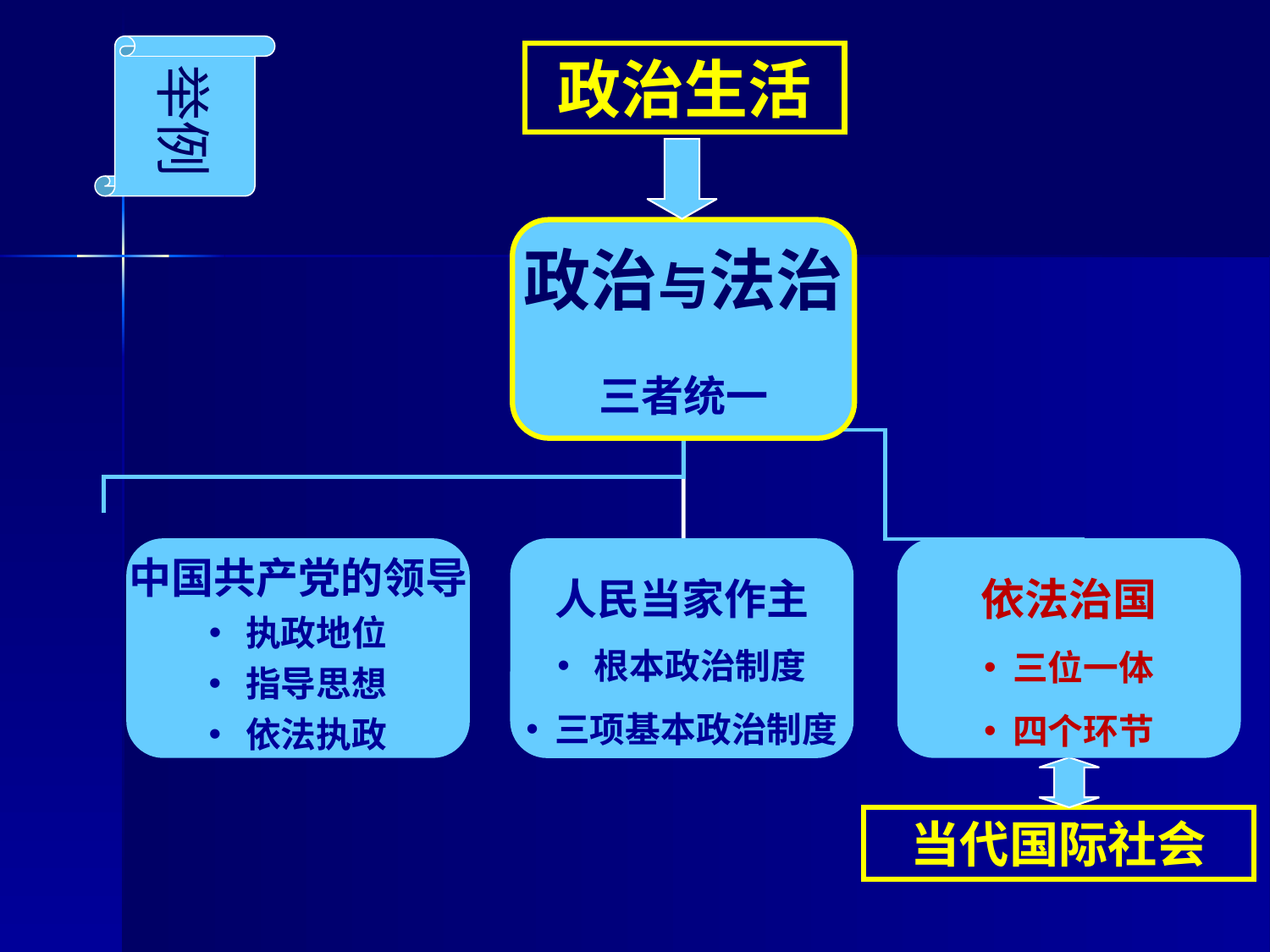

举例
政治生活

政治与法治

三者统一
人民当家作主
  根本政治制度
 三项基本政治制度
中国共产党的领导
  执政地位
  指导思想
  依法执政
依法治国
 三位一体
 四个环节

当代国际社会